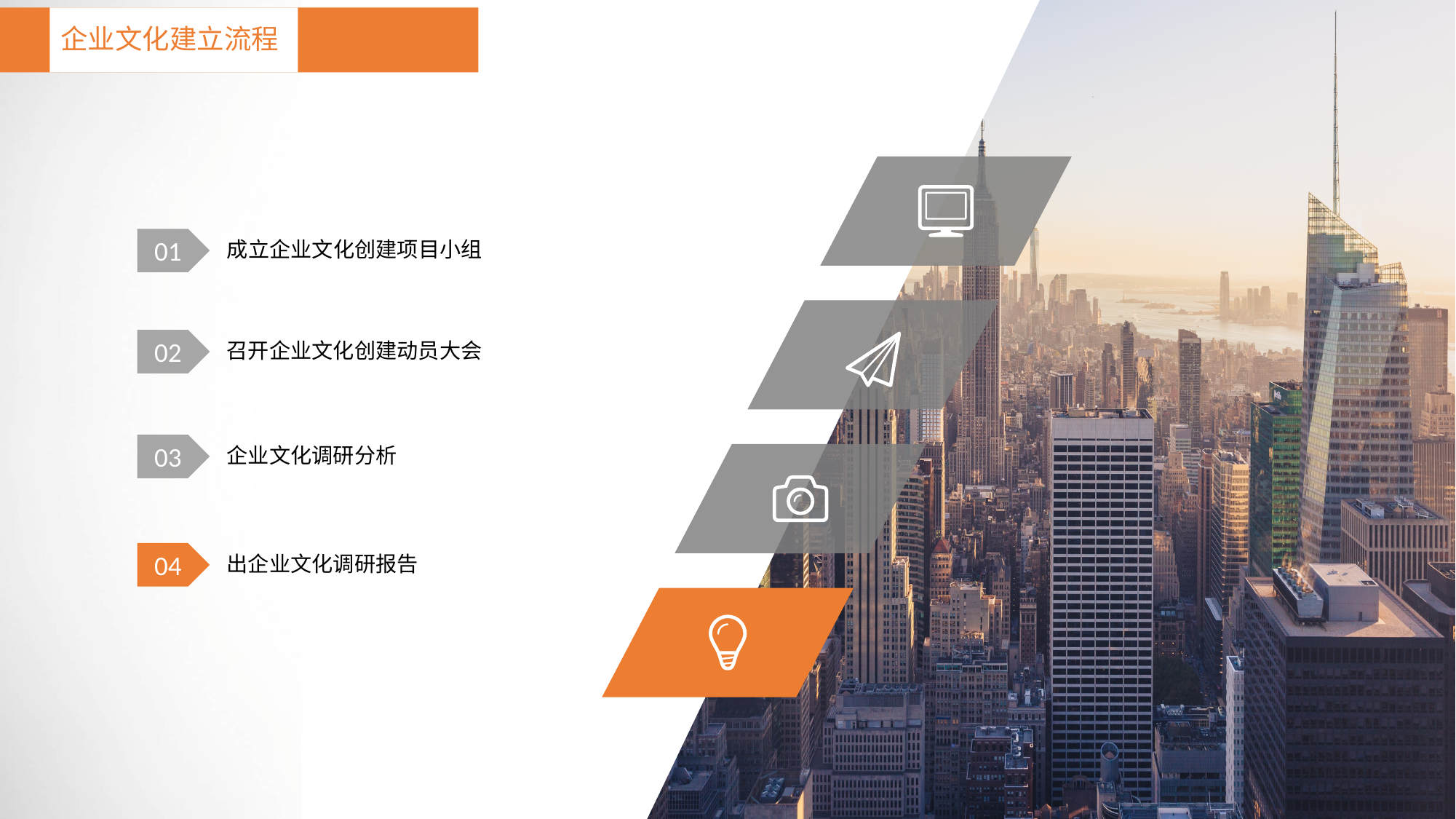

成立企业文化创建项目小组
01

召开企业文化创建动员大会
02

企业文化调研分析
03

出企业文化调研报告
04

企业文化建立流程